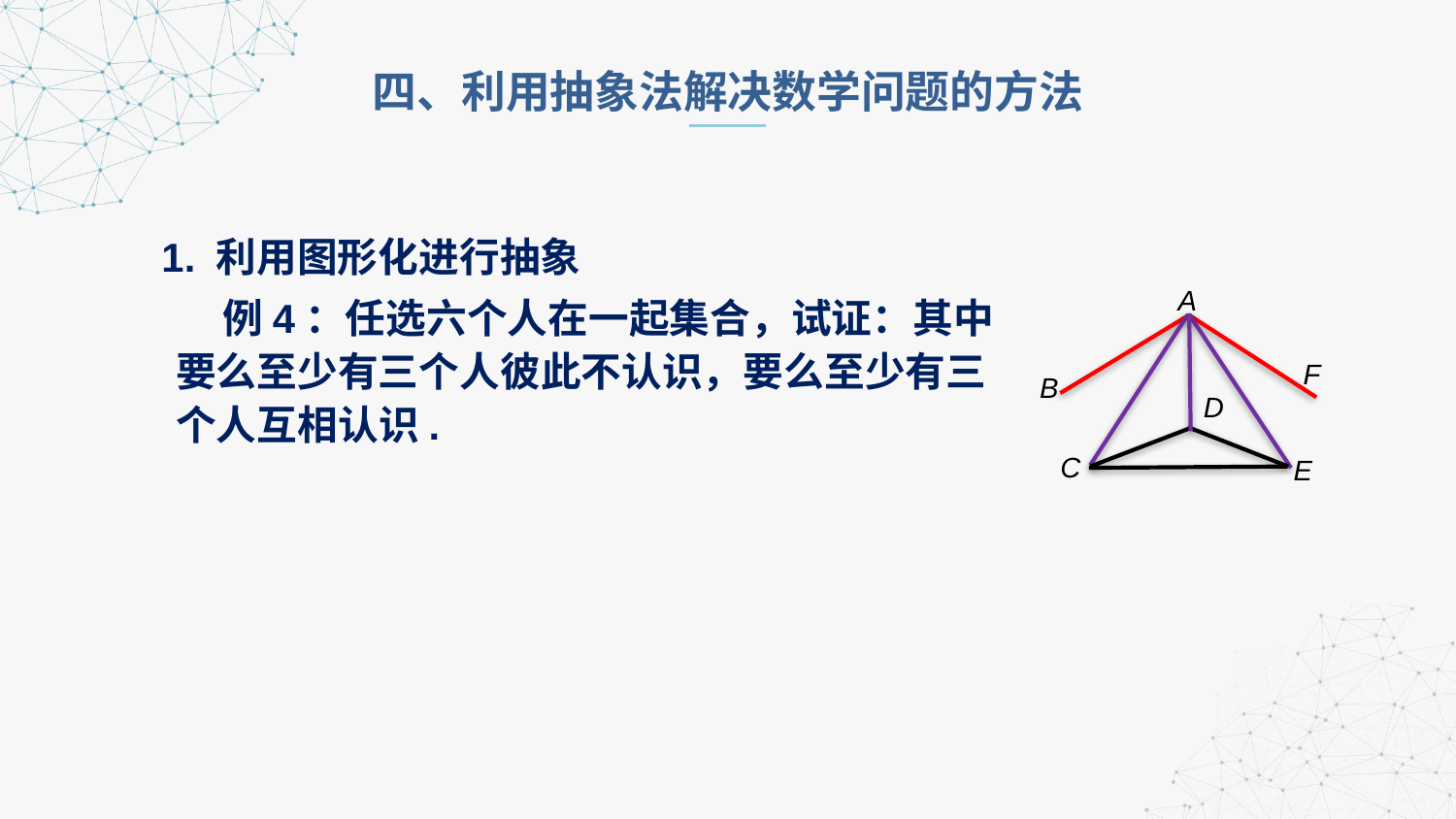

四、利用抽象法解决数学问题的方法
1. 利用图形化进行抽象
A
    例4：任选六个人在一起集合，试证：其中要么至少有三个人彼此不认识，要么至少有三个人互相认识.
F
B
D
C
E